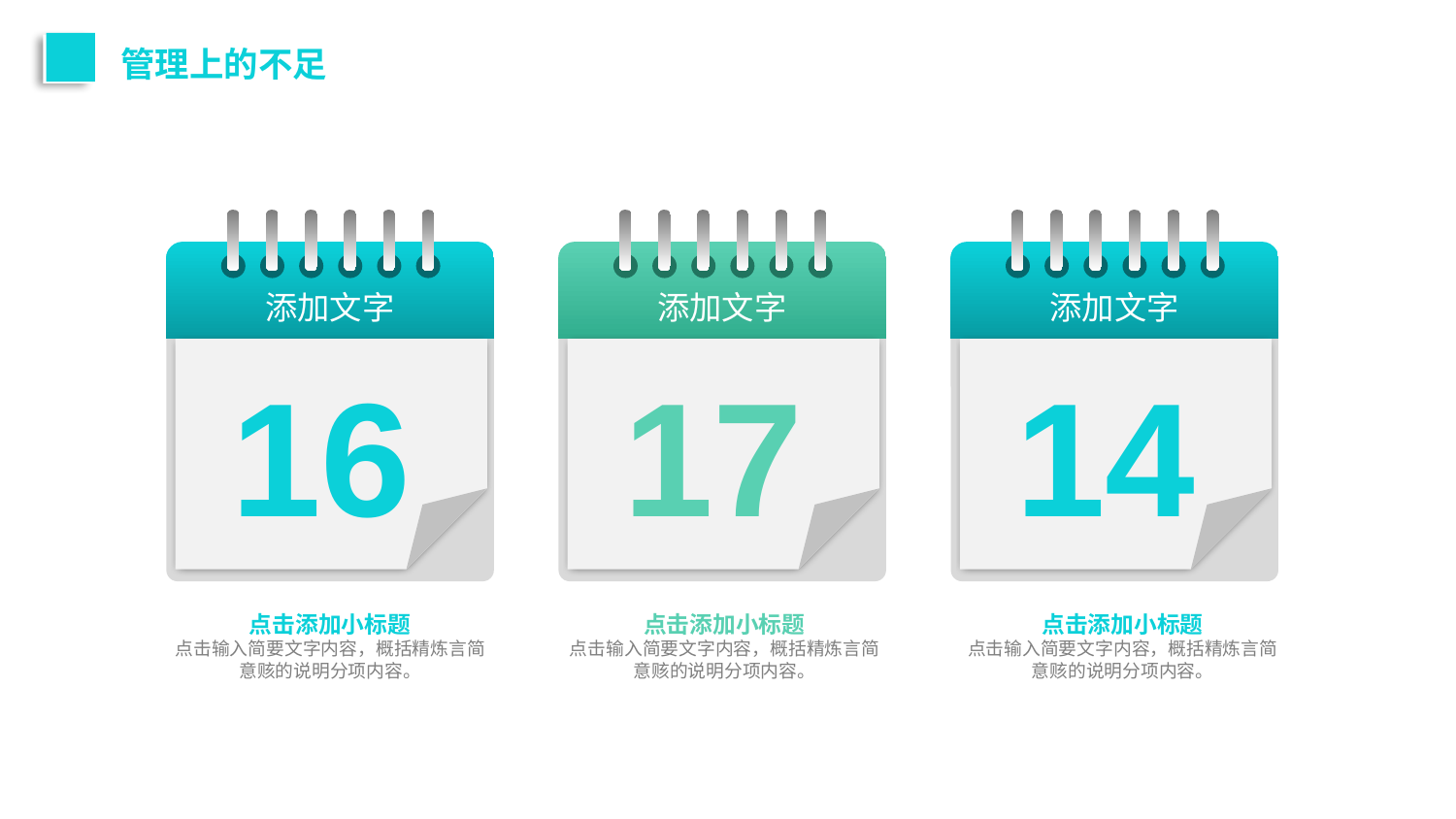

管理上的不足

添加文字
添加文字
添加文字
16
17
14
点击添加小标题
点击输入简要文字内容，概括精炼言简意赅的说明分项内容。
点击添加小标题
点击输入简要文字内容，概括精炼言简意赅的说明分项内容。
点击添加小标题
点击输入简要文字内容，概括精炼言简意赅的说明分项内容。